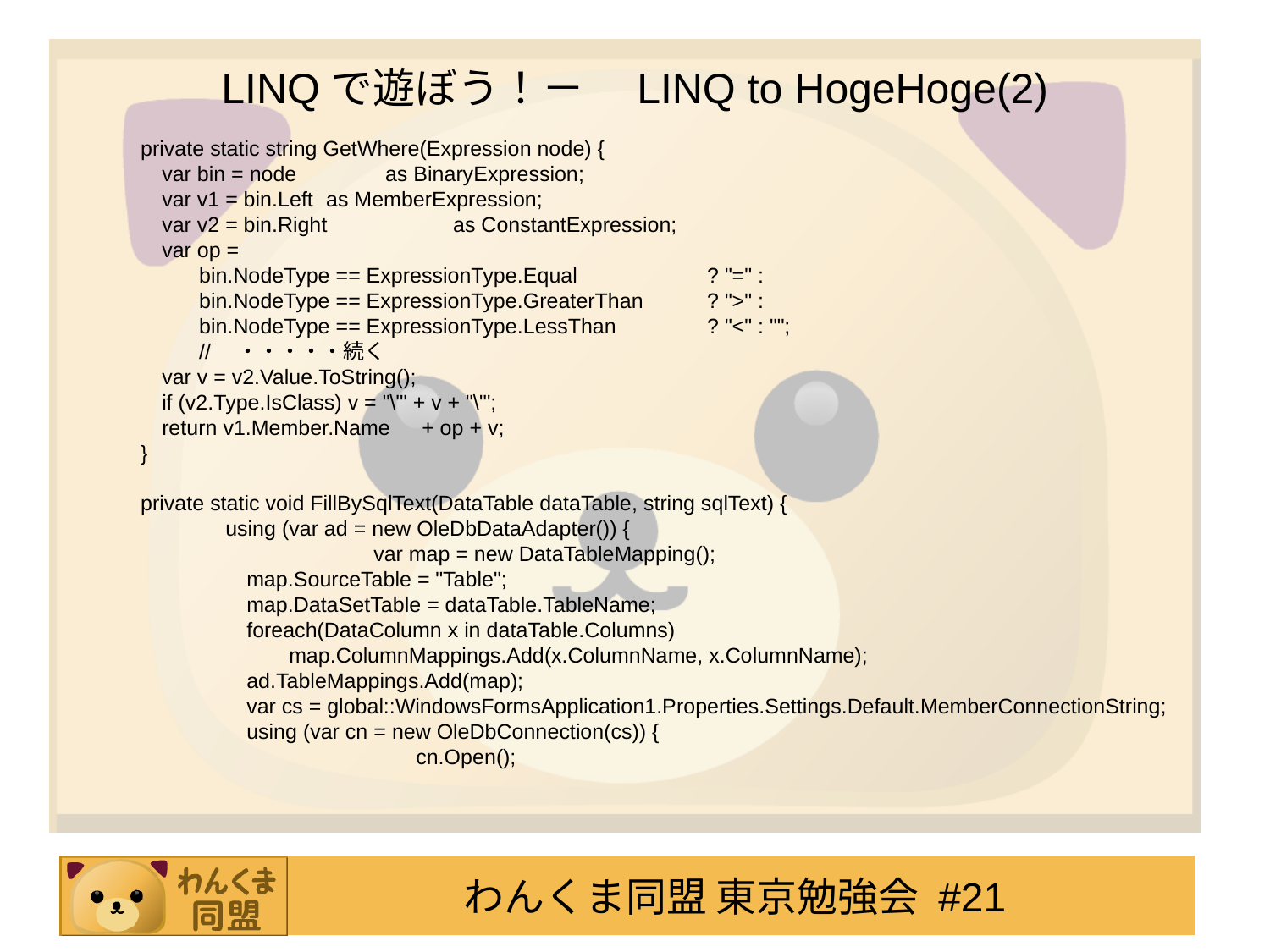

# LINQで遊ぼう！－　LINQ to HogeHoge(2)
　　　private static string GetWhere(Expression node) {
　　　　var bin = node      　　as BinaryExpression;
　　　　var v1 = bin.Left	as MemberExpression;
　　　　var v2 = bin.Right	as ConstantExpression;
　　　　var op =
	bin.NodeType == ExpressionType.Equal		? "=" :
	bin.NodeType == ExpressionType.GreaterThan	? ">" :
	bin.NodeType == ExpressionType.LessThan	? "<" : "";
	//　・・・・・続く
　　　　var v = v2.Value.ToString();
　　　　if (v2.Type.IsClass) v = "\'" + v + "\'";
　　　　return v1.Member.Name　+ op + v;
　　　}

　　　private static void FillBySqlText(DataTable dataTable, string sqlText) {
　　　　　　　using (var ad = new OleDbDataAdapter()) {
　　　　　　	　　var map = new DataTableMapping();
　　　　	　　map.SourceTable = "Table";
　　　　	　　map.DataSetTable = dataTable.TableName;
　　　　	　　foreach(DataColumn x in dataTable.Columns)
	　　　　map.ColumnMappings.Add(x.ColumnName, x.ColumnName);
　　　　	　　ad.TableMappings.Add(map);
　　　　	　　var cs = global::WindowsFormsApplication1.Properties.Settings.Default.MemberConnectionString;
　　　　	　　using (var cn = new OleDbConnection(cs)) {
　　　　　　	　　　　cn.Open();